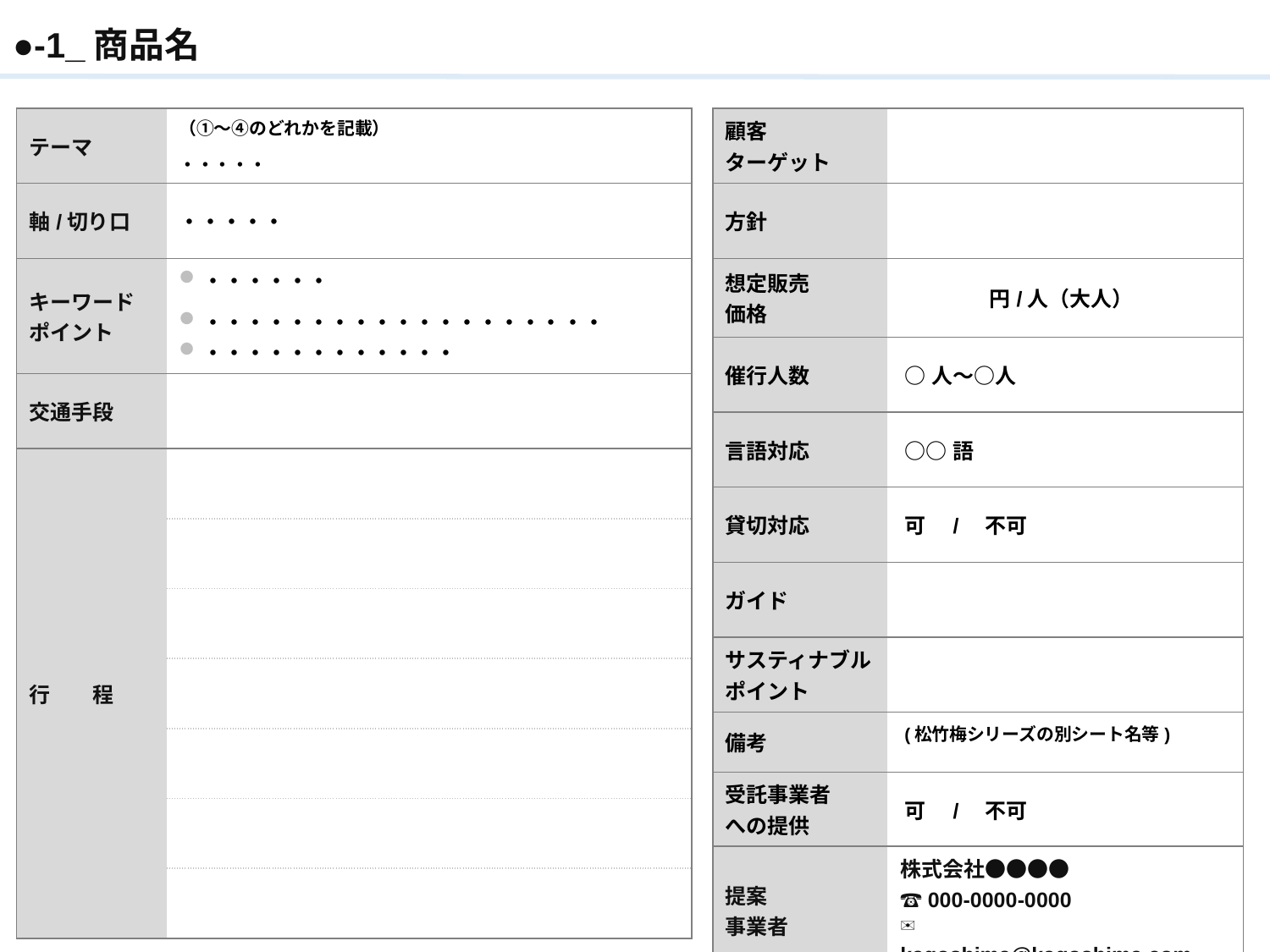

●-1_商品名
| テーマ | （①～④のどれかを記載） ・・・・・ |  |
| --- | --- | --- |
| 軸/切り口 | ・・・・・ |  |
| キーワード ポイント | ・・・・・・ ・・・・・・・・・・・・・・・・・・・ ・・・・・・・・・・・・ |  |
| 交通手段 |  |  |
| 行　　程 |  |  |
|  |  |  |
|  |  |  |
|  |  |  |
|  |  |  |
|  |  |  |
|  |  |  |
| 顧客 ターゲット |  |
| --- | --- |
| 方針 |  |
| 想定販売 価格 | 円/人（大人） |
| 催行人数 | ○人～○人 |
| 言語対応 | ○○語 |
| 貸切対応 | 可　/　不可 |
| ガイド |  |
| サスティナブルポイント |  |
| 備考 | (松竹梅シリーズの別シート名等) |
| 受託事業者 への提供 | 可　/　不可 |
| 提案 事業者 | 株式会社●●●● ☎ 000-0000-0000　 ✉ kagoshima@kagoshima.com |